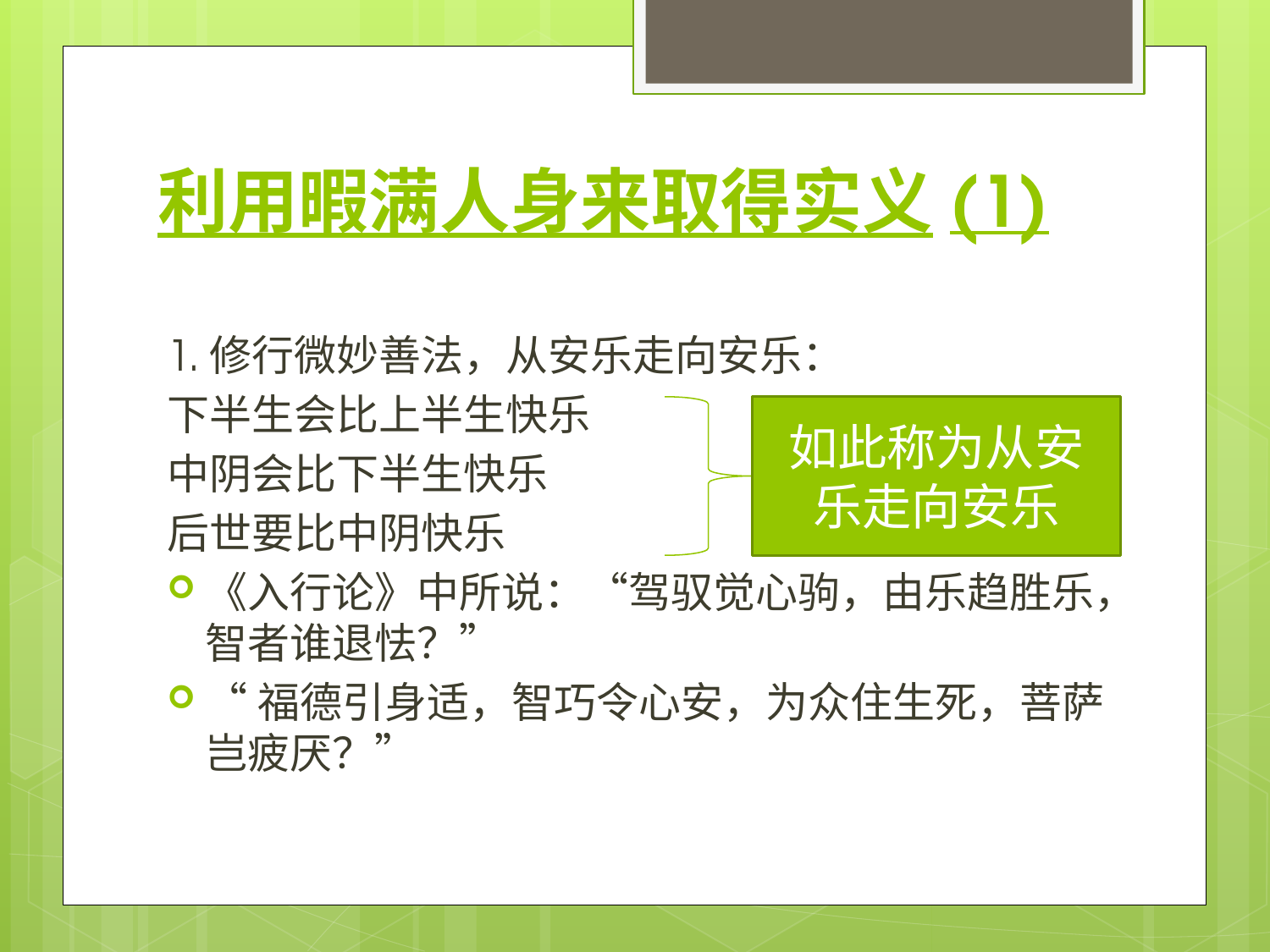

# 利用暇满人身来取得实义(1)
1.修行微妙善法，从安乐走向安乐：
下半生会比上半生快乐
中阴会比下半生快乐
后世要比中阴快乐
《入行论》中所说：“驾驭觉心驹，由乐趋胜乐，智者谁退怯？”
“福德引身适，智巧令心安，为众住生死，菩萨岂疲厌？”

如此称为从安乐走向安乐